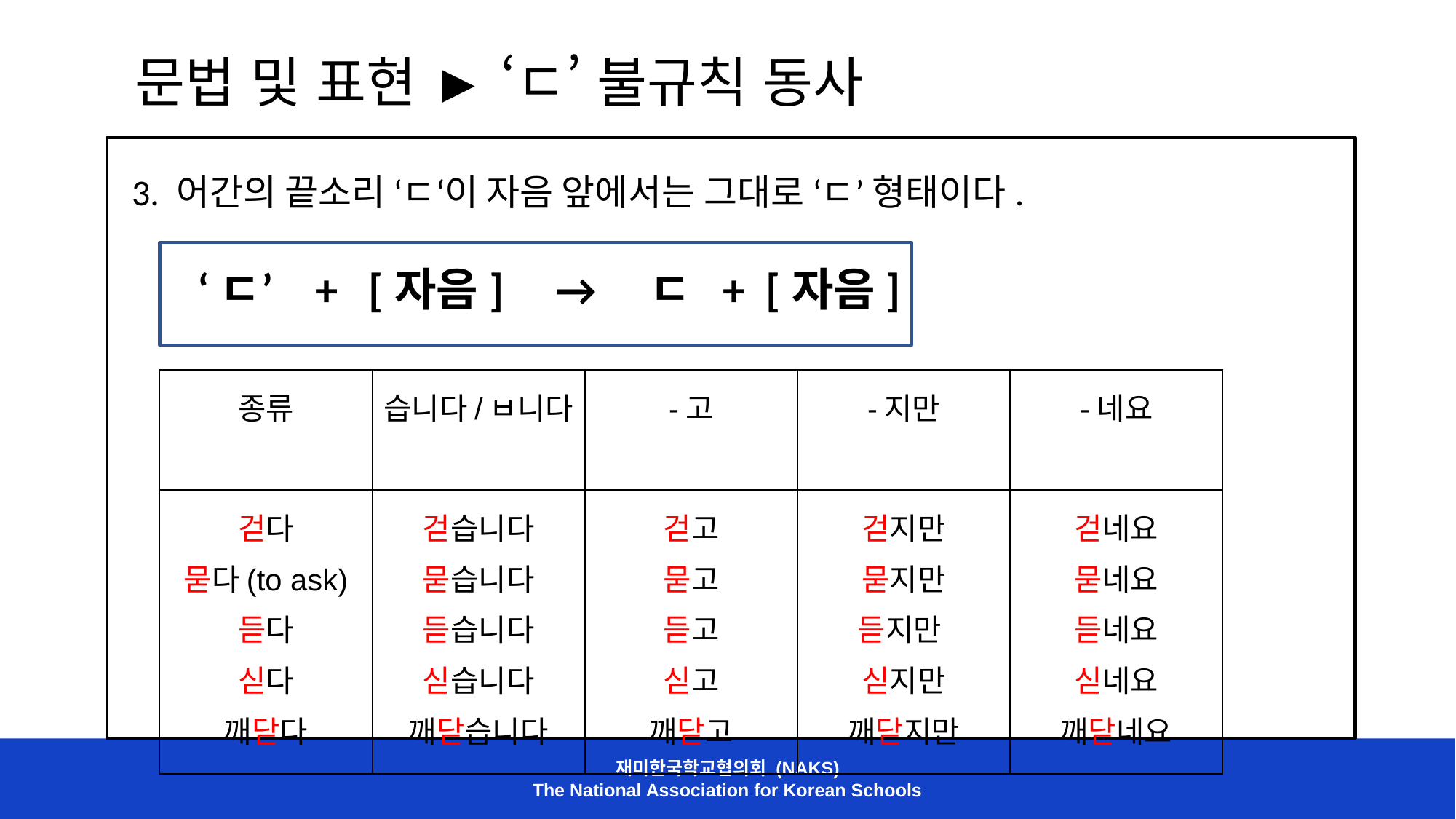

문법 및 표현 ► ‘ㄷ’ 불규칙 동사
3. 어간의 끝소리 ‘ㄷ‘이 자음 앞에서는 그대로 ‘ㄷ’ 형태이다.
        ‘ㄷ’   +   [자음]     →    ㄷ  +  [자음]

| 종류 | 습니다/ㅂ니다 | -고 | -지만 | -네요 |
| --- | --- | --- | --- | --- |
| 걷다 묻다(to ask) 듣다 싣다 깨닫다 | 걷습니다 묻습니다 듣습니다 싣습니다 깨닫습니다 | 걷고 묻고 듣고 싣고 깨닫고 | 걷지만 묻지만 듣지만 싣지만 깨닫지만 | 걷네요 묻네요 듣네요 싣네요 깨닫네요 |
재미한국학교협의회 (NAKS)
The National Association for Korean Schools